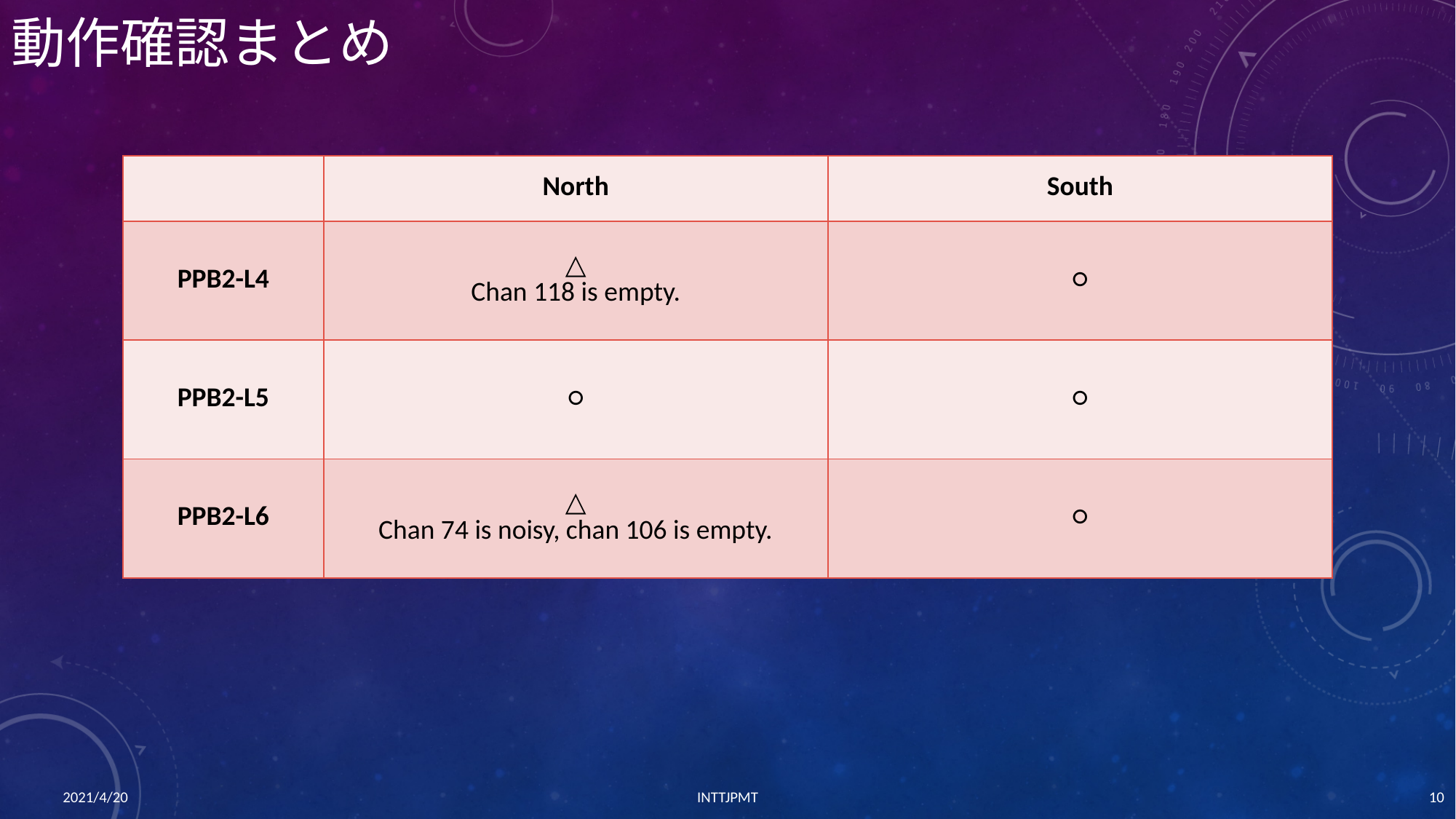

# 動作確認まとめ
|  | North | South |
| --- | --- | --- |
| PPB2-L4 | △ Chan 118 is empty. | ○ |
| PPB2-L5 | ○ | ○ |
| PPB2-L6 | △ Chan 74 is noisy, chan 106 is empty. | ○ |
2021/4/20
INTTJPMT
10